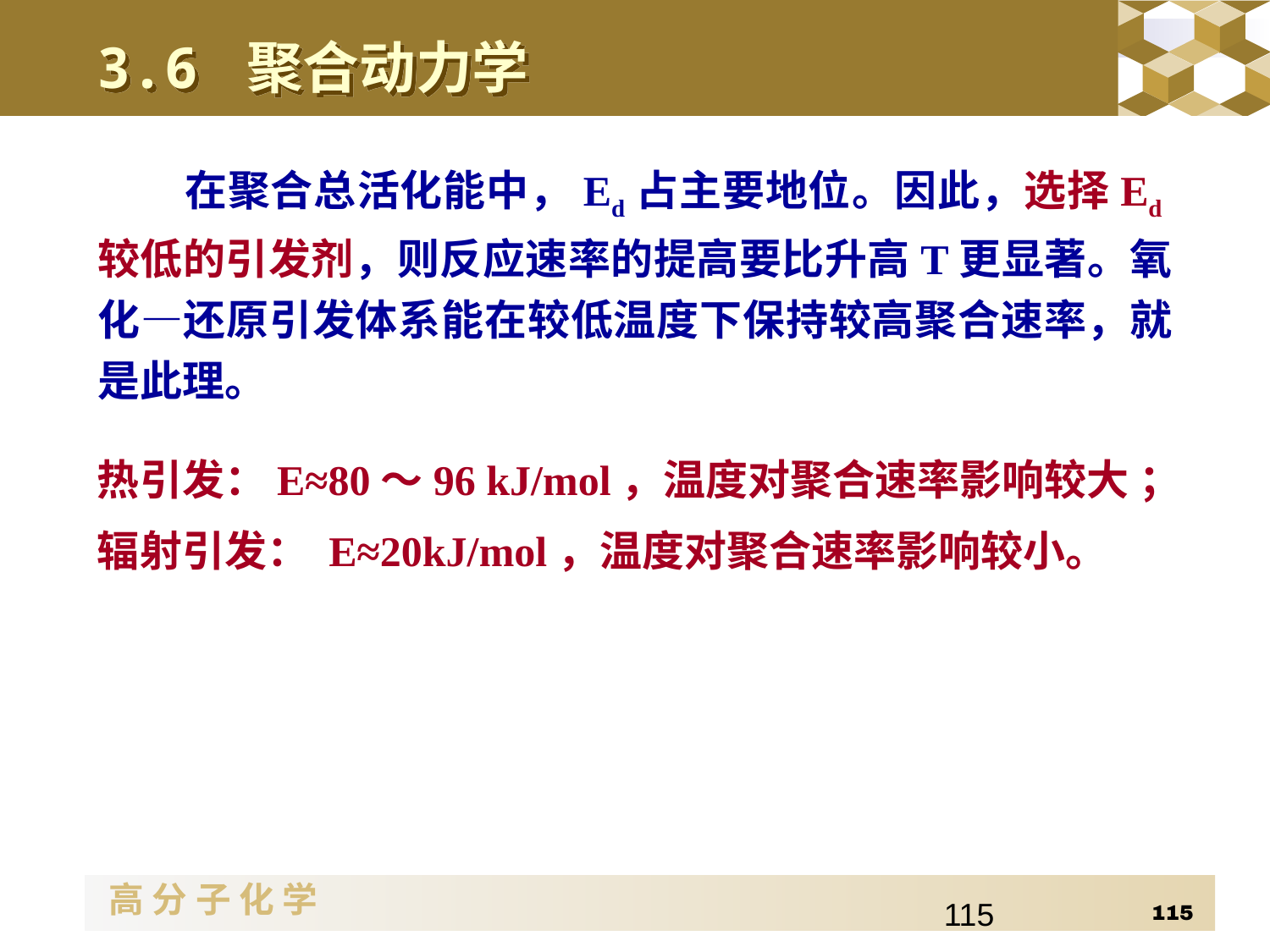

3.6 聚合动力学
在聚合总活化能中，Ed占主要地位。因此，选择Ed较低的引发剂，则反应速率的提高要比升高T更显著。氧化—还原引发体系能在较低温度下保持较高聚合速率，就是此理。
热引发：E≈80～96 kJ/mol，温度对聚合速率影响较大 ；
辐射引发： E≈20kJ/mol，温度对聚合速率影响较小。
115